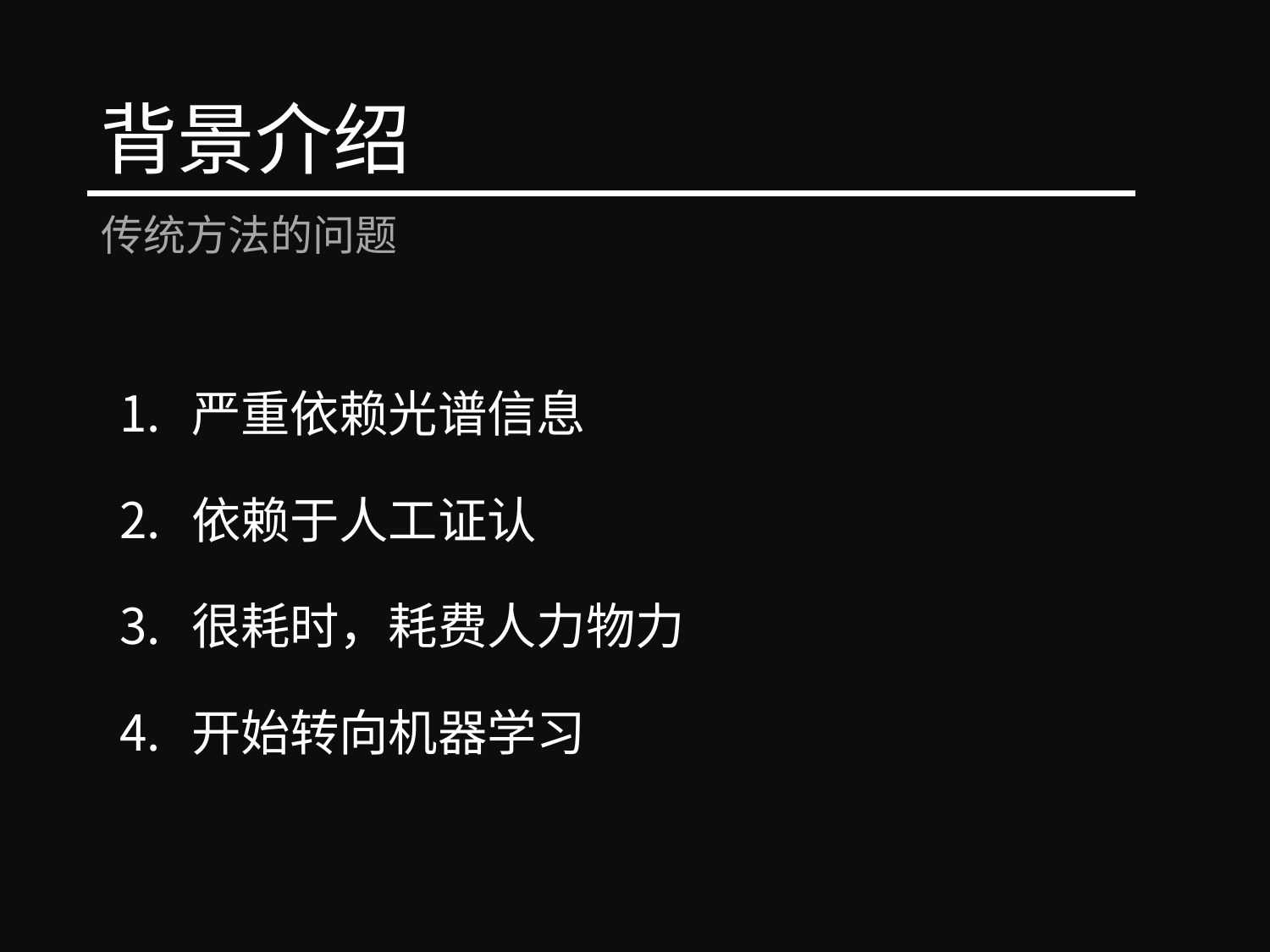

背景介绍
传统方法的问题
严重依赖光谱信息
依赖于人工证认
很耗时，耗费人力物力
开始转向机器学习